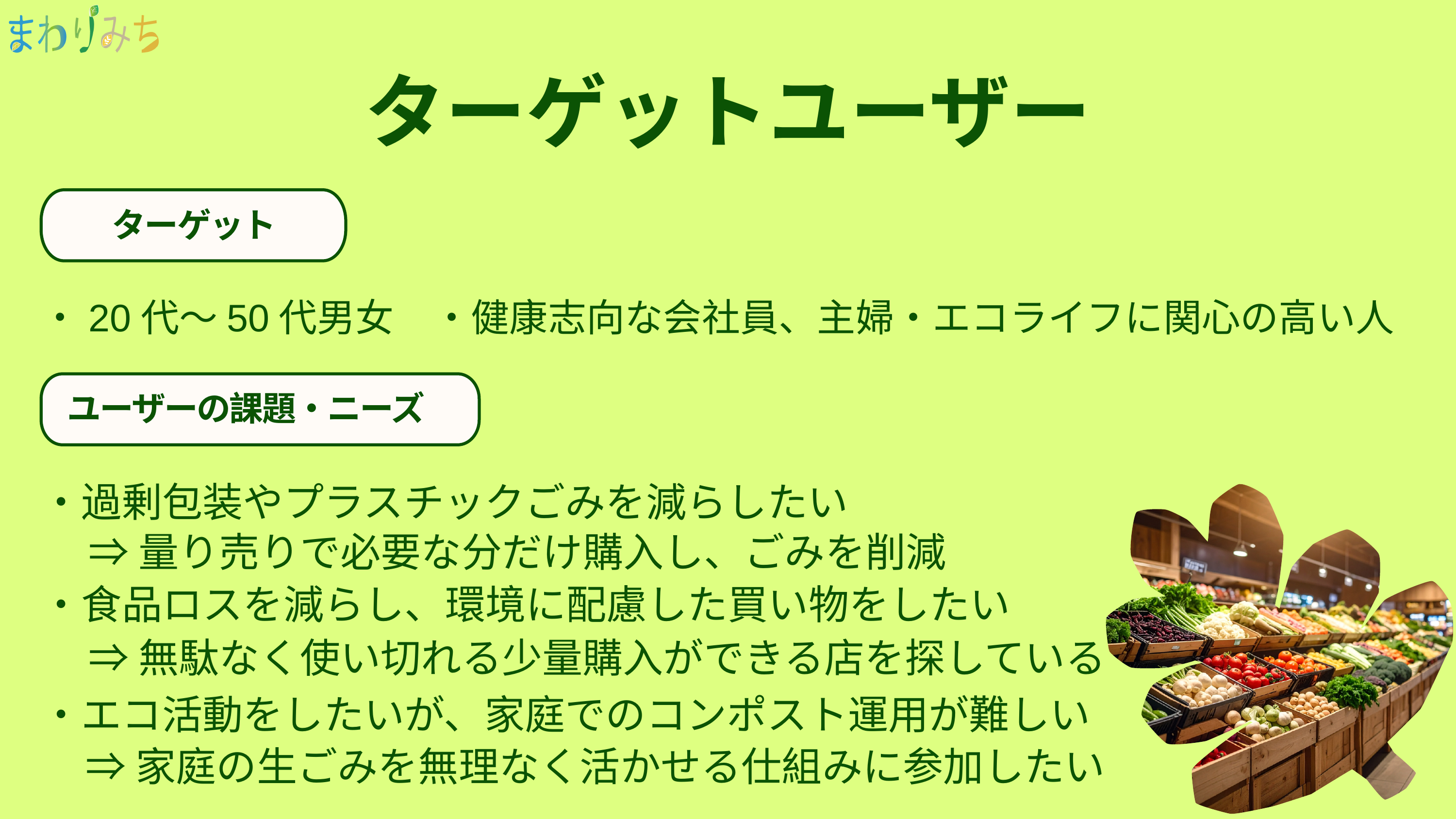

ターゲットユーザー

ターゲット
・20代～50代男女　・健康志向な会社員、主婦・エコライフに関心の高い人

ユーザーの課題・ニーズ
・過剰包装やプラスチックごみを減らしたい

⇒量り売りで必要な分だけ購入し、ごみを削減
・食品ロスを減らし、環境に配慮した買い物をしたい
⇒無駄なく使い切れる少量購入ができる店を探している
・エコ活動をしたいが、家庭でのコンポスト運用が難しい
⇒家庭の生ごみを無理なく活かせる仕組みに参加したい